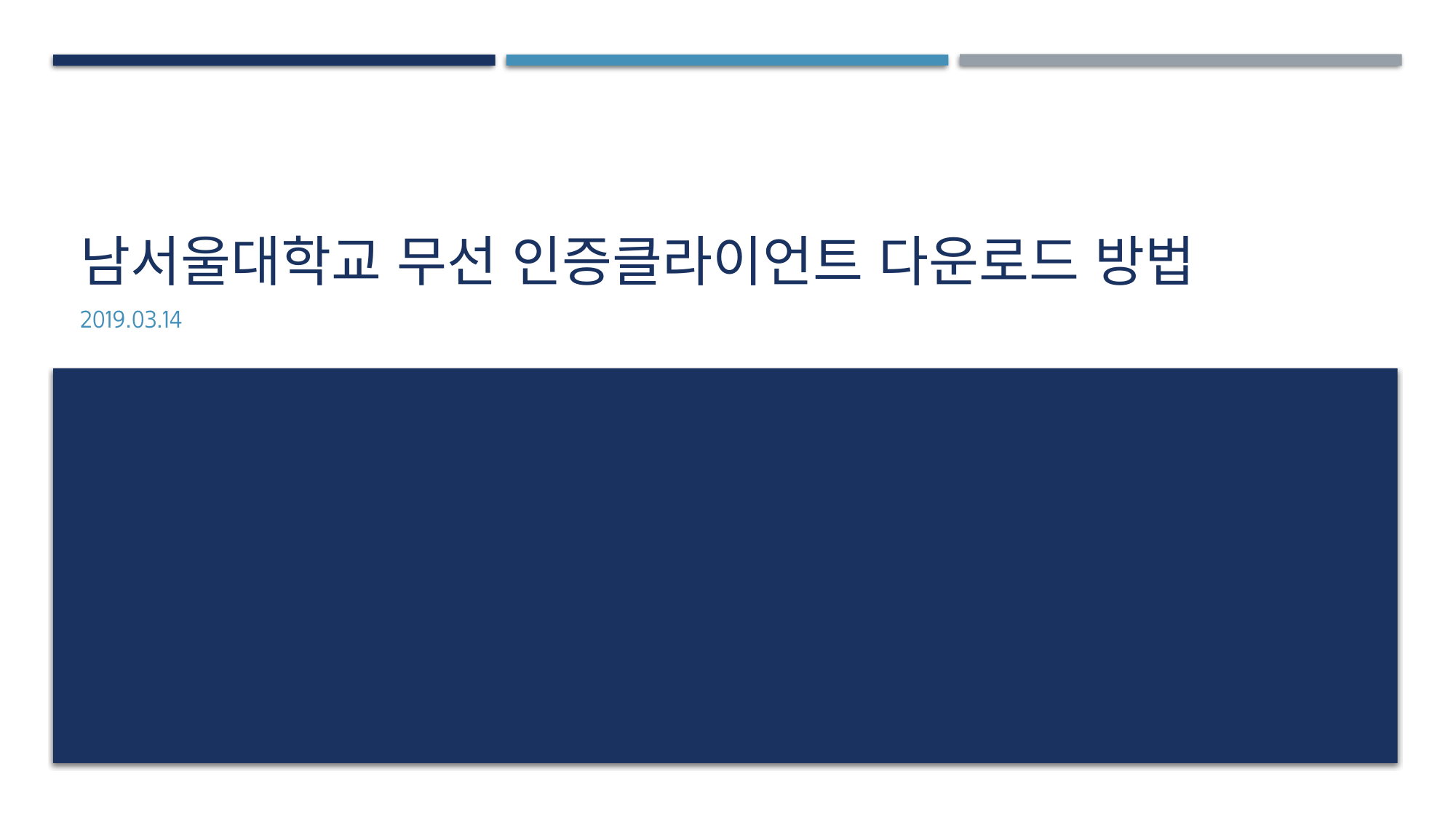

# 남서울대학교 무선 인증클라이언트 다운로드 방법
2019.03.14